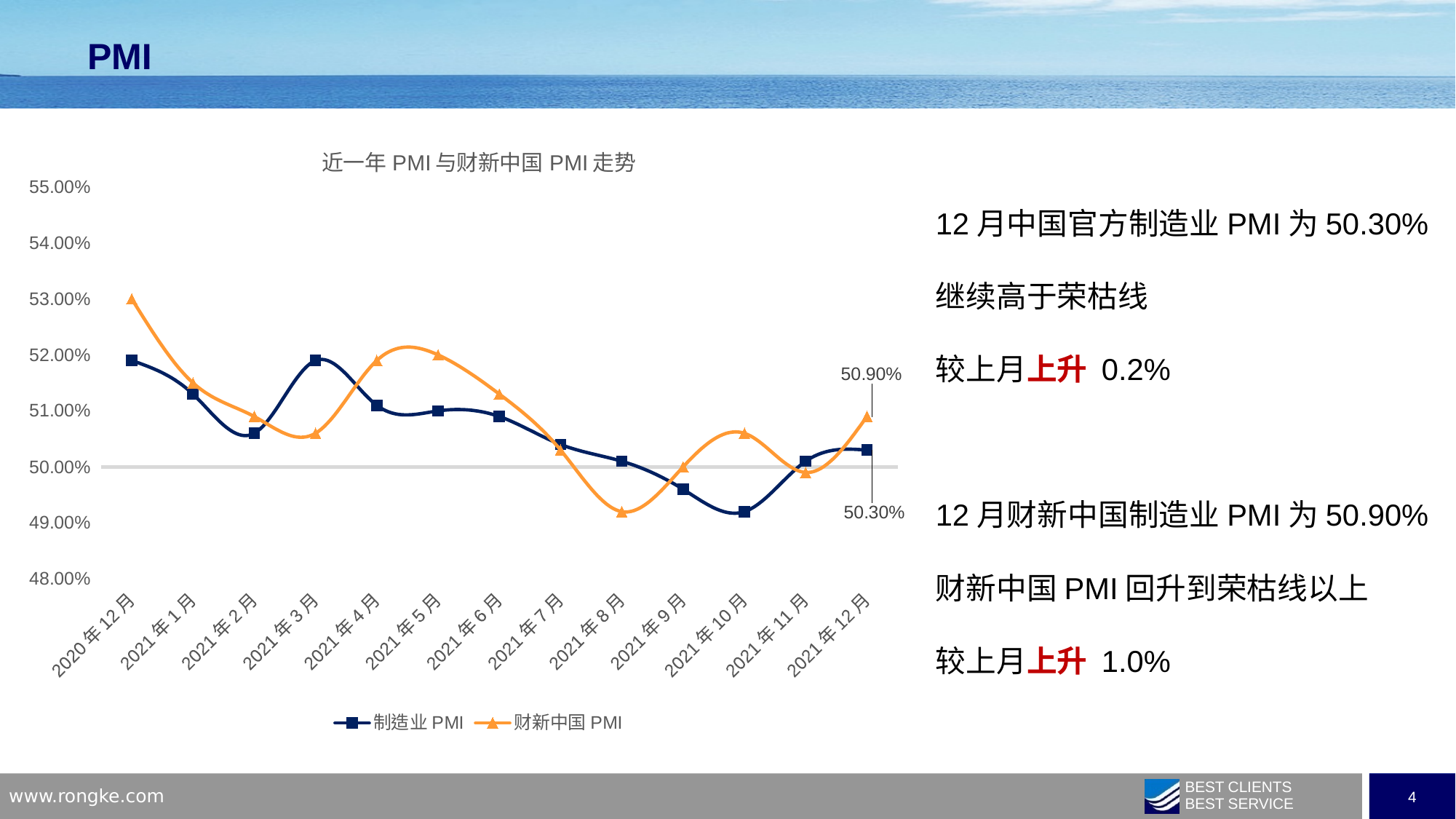

# PMI

### Chart: 近一年PMI与财新中国PMI走势

| Category | 制造业PMI | 财新中国PMI |
|---|---|---|
| 44531 | 0.503 | 0.509 |
| 44501 | 0.501 | 0.499 |
| 44470 | 0.49200000000000005 | 0.506 |
| 44440 | 0.496 | 0.5 |
| 44409 | 0.501 | 0.49200000000000005 |
| 44378 | 0.504 | 0.503 |
| 44348 | 0.509 | 0.513 |
| 44317 | 0.51 | 0.52 |
| 44287 | 0.511 | 0.519 |
| 44256 | 0.519 | 0.506 |
| 44228 | 0.506 | 0.509 |
| 44197 | 0.513 | 0.515 |
| 44166 | 0.519 | 0.53 |
12月中国官方制造业PMI为50.30%
继续高于荣枯线
较上月上升 0.2%

12月财新中国制造业PMI为50.90%
财新中国PMI回升到荣枯线以上
较上月上升 1.0%